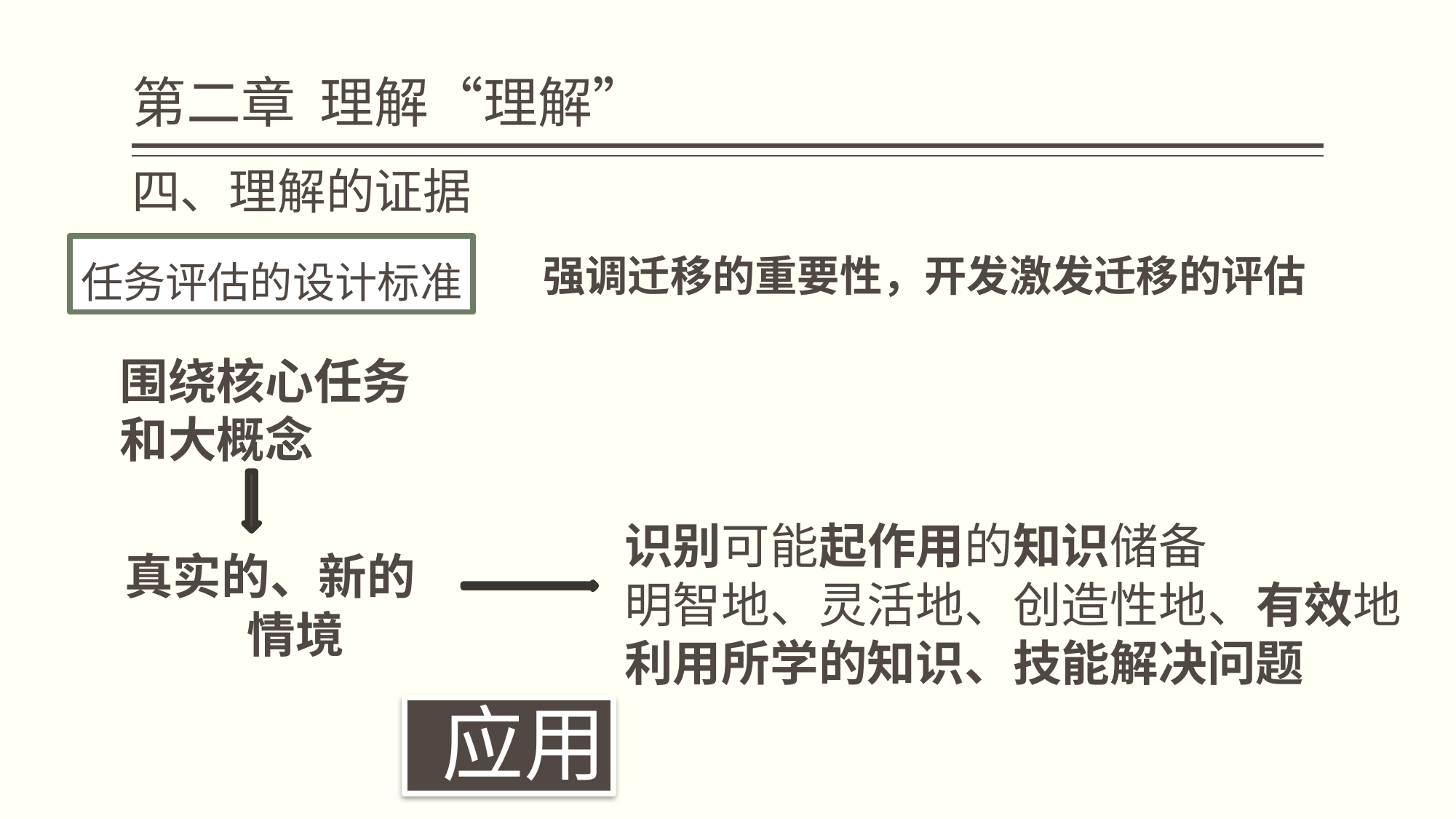

# 第二章  理解“理解”
四、理解的证据
任务评估的设计标准
强调迁移的重要性，开发激发迁移的评估
围绕核心任务
和大概念

识别可能起作用的知识储备
明智地、灵活地、创造性地、有效地
利用所学的知识、技能解决问题
真实的、新的
          情境

 应用